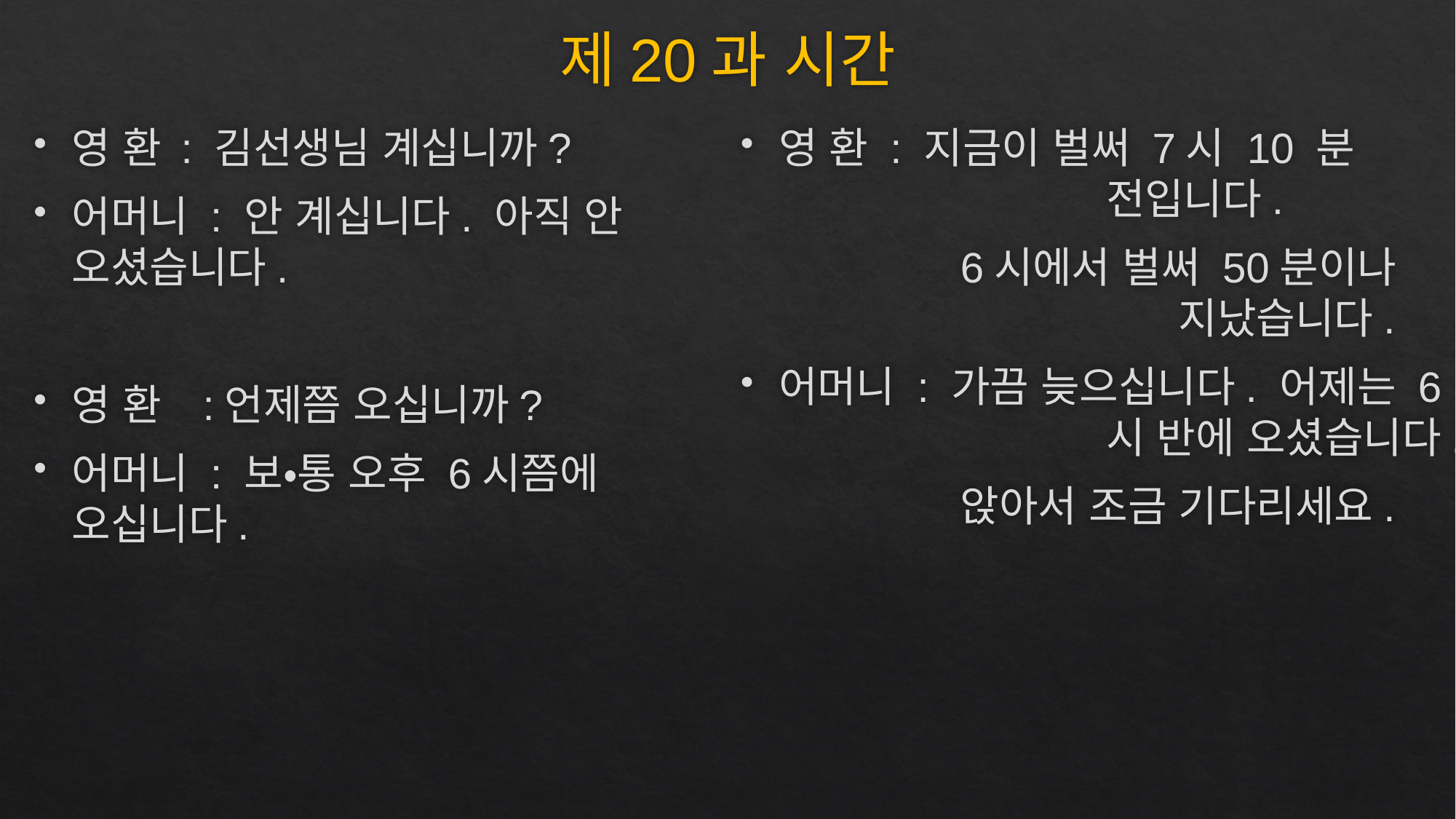

# 제20과 시간
영 환	: 김선생님 계십니까?
어머니 : 안 계십니다. 아직 안 오셨습니다.

영 환	 :언제쯤 오십니까?
어머니 : 보•통 오후 6시쯤에 오십니다.

영 환 : 지금이 벌써 7시 10 분 				전입니다.
		6시에서 벌써 50분이나 				지났습니다.
어머니 : 가끔 늦으십니다. 어제는 6 			시 반에 오셨습니다.
		앉아서 조금 기다리세요.